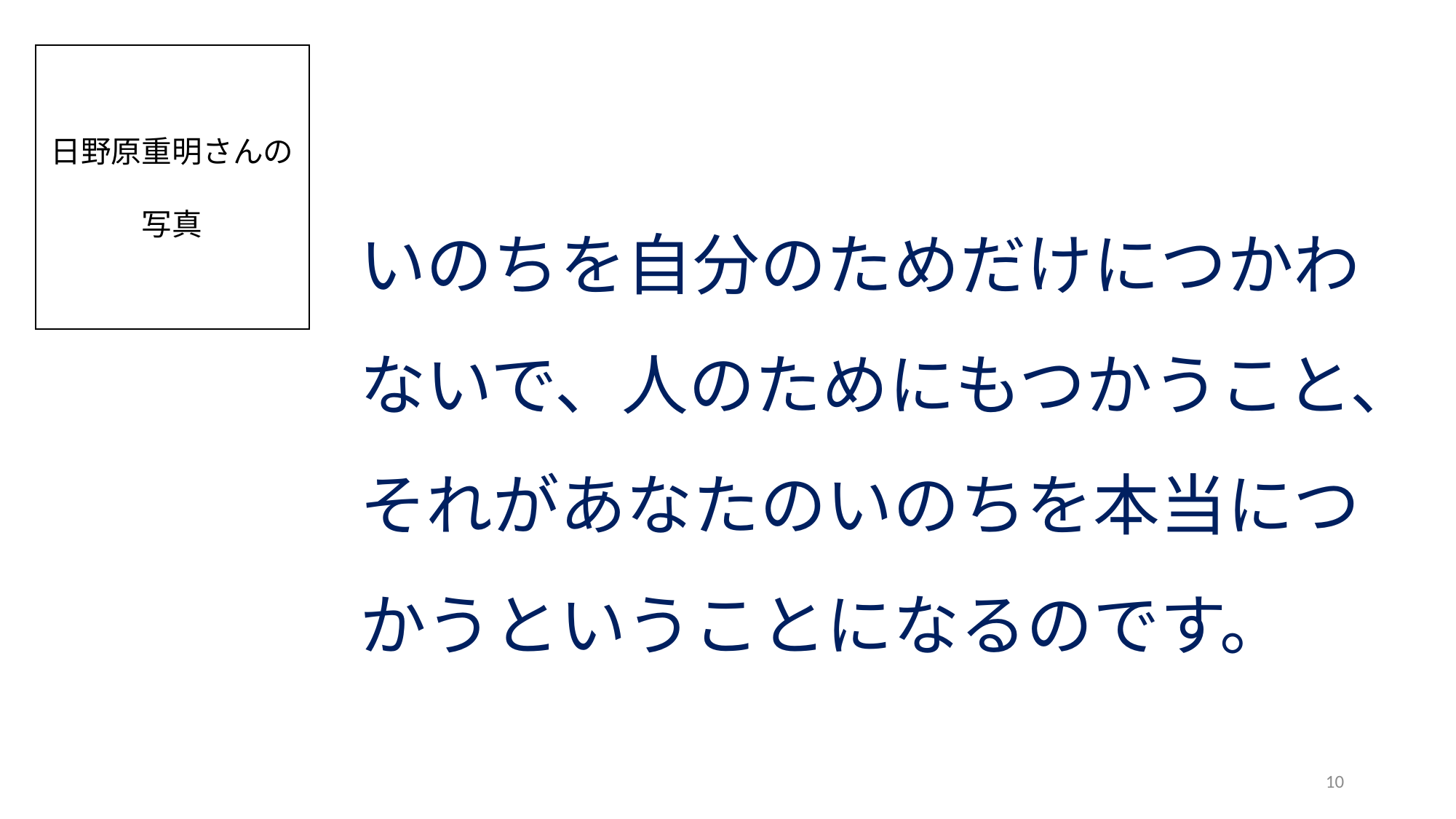

日野原重明さんの

写真
いのちを自分のためだけにつかわないで、人のためにもつかうこと、それがあなたのいのちを本当につかうということになるのです。
10